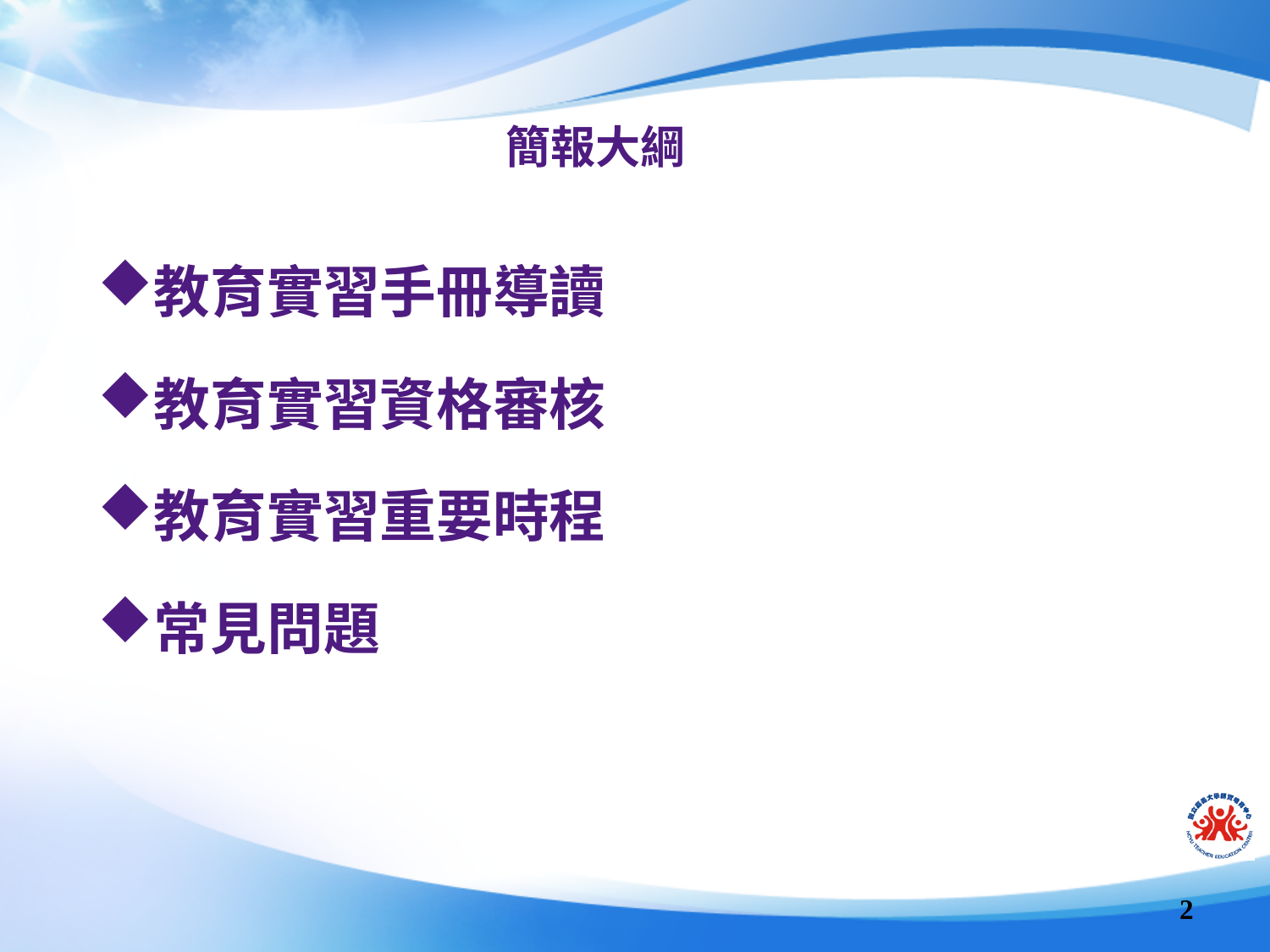

# 簡報大綱
教育實習手冊導讀
教育實習資格審核
教育實習重要時程
常見問題
2